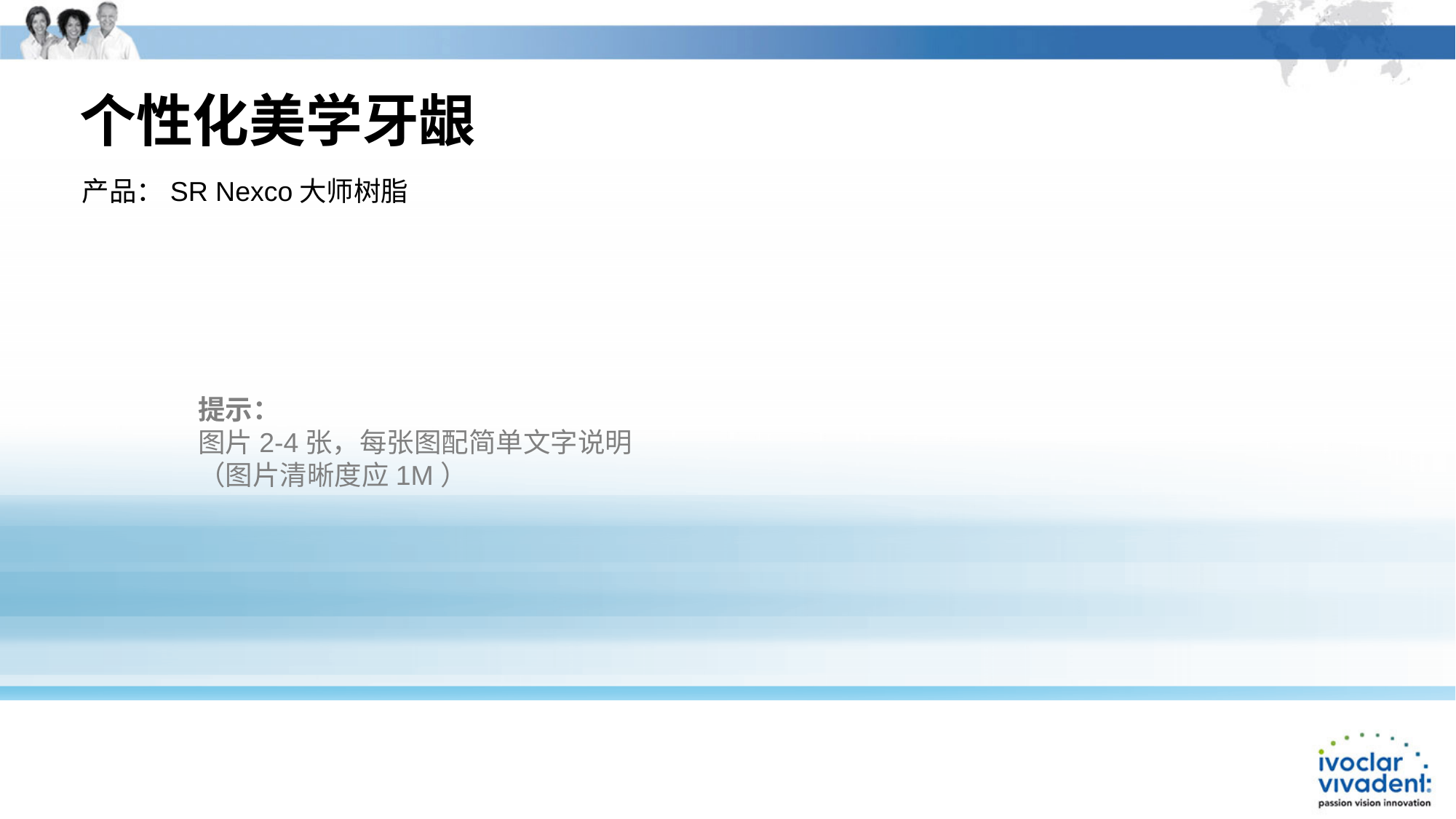

# 个性化美学牙龈
产品：SR Nexco大师树脂
提示：
图片2-4张，每张图配简单文字说明
（图片清晰度应1M）